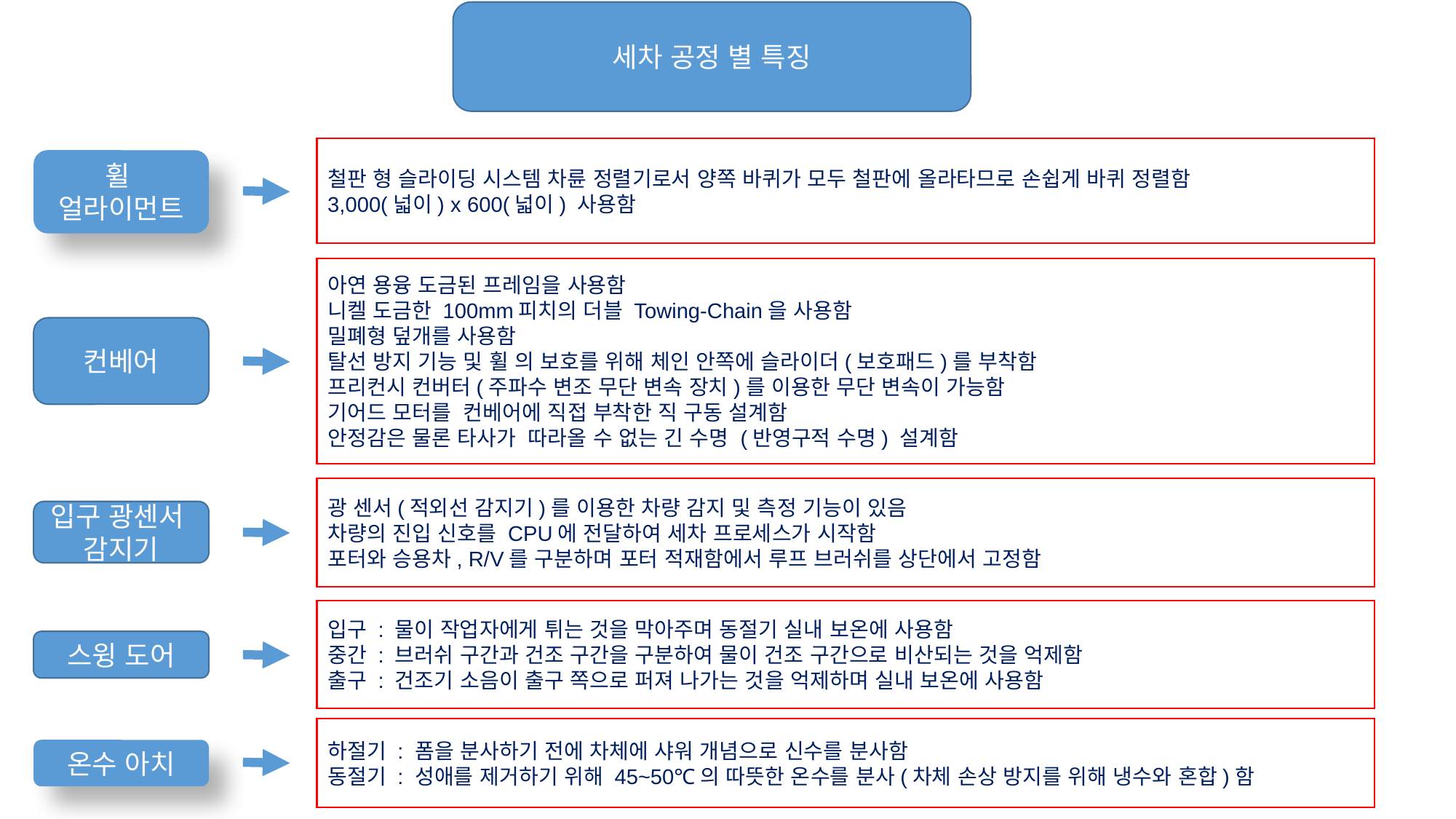

세차 공정 별 특징
철판 형 슬라이딩 시스템 차륜 정렬기로서 양쪽 바퀴가 모두 철판에 올라타므로 손쉽게 바퀴 정렬함
3,000(넓이) x 600(넓이) 사용함
휠
얼라이먼트
아연 용융 도금된 프레임을 사용함
니켈 도금한 100mm피치의 더블 Towing-Chain을 사용함
밀폐형 덮개를 사용함
탈선 방지 기능 및 휠 의 보호를 위해 체인 안쪽에 슬라이더(보호패드)를 부착함
프리컨시 컨버터(주파수 변조 무단 변속 장치)를 이용한 무단 변속이 가능함
기어드 모터를  컨베어에 직접 부착한 직 구동 설계함
안정감은 물론 타사가  따라올 수 없는 긴 수명 (반영구적 수명) 설계함
컨베어
광 센서(적외선 감지기)를 이용한 차량 감지 및 측정 기능이 있음
차량의 진입 신호를 CPU에 전달하여 세차 프로세스가 시작함
포터와 승용차, R/V를 구분하며 포터 적재함에서 루프 브러쉬를 상단에서 고정함
입구 광센서
감지기
입구 : 물이 작업자에게 튀는 것을 막아주며 동절기 실내 보온에 사용함
중간 : 브러쉬 구간과 건조 구간을 구분하여 물이 건조 구간으로 비산되는 것을 억제함
출구 : 건조기 소음이 출구 쪽으로 퍼져 나가는 것을 억제하며 실내 보온에 사용함
스윙 도어
하절기 : 폼을 분사하기 전에 차체에 샤워 개념으로 신수를 분사함
동절기 : 성애를 제거하기 위해 45~50℃의 따뜻한 온수를 분사(차체 손상 방지를 위해 냉수와 혼합)함
온수 아치